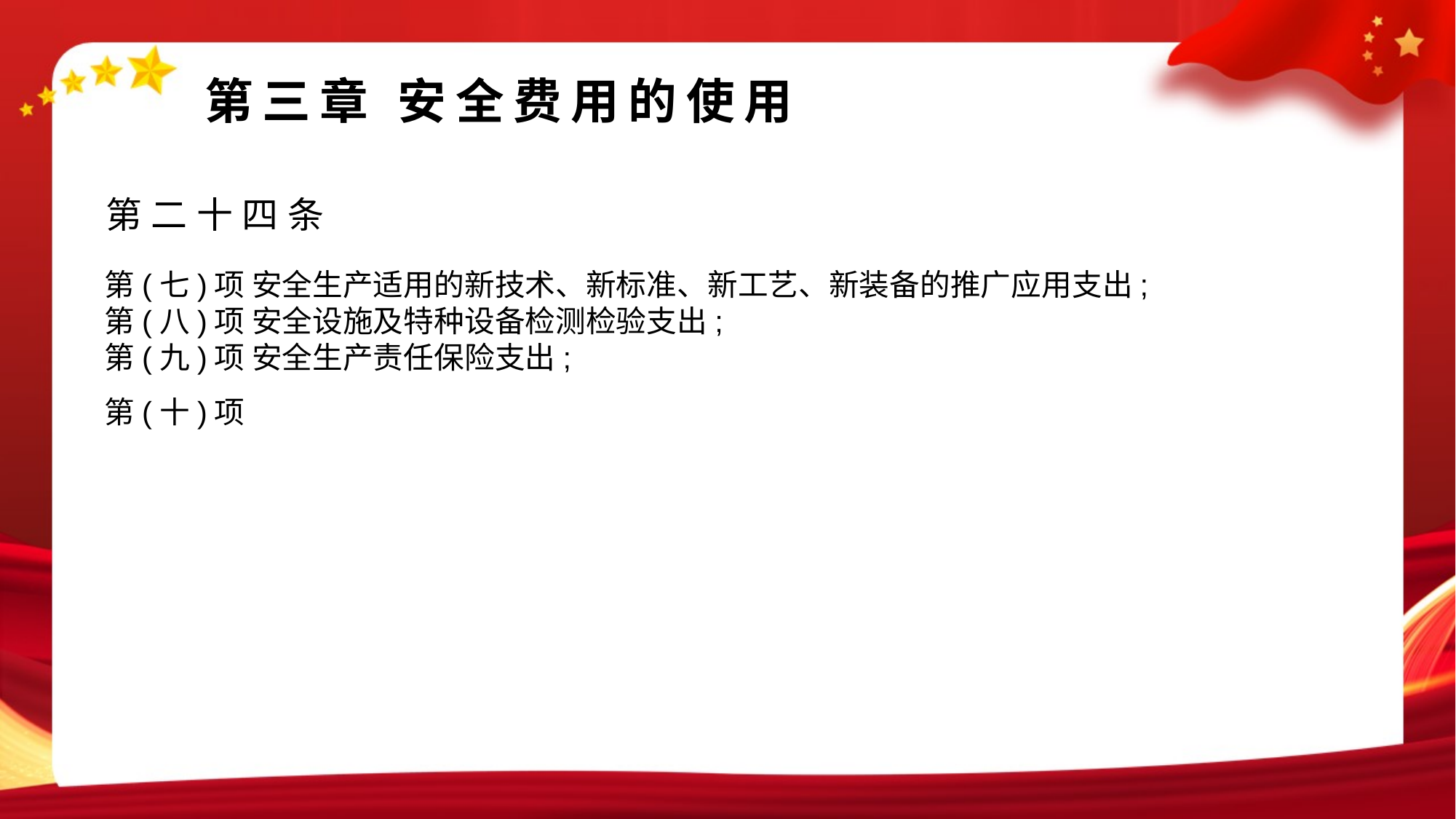

#
第三章 安全费用的使用
第二十四条
第(七)项 安全生产适用的新技术、新标准、新工艺、新装备的推广应用支出;
第(八)项 安全设施及特种设备检测检验支出;
第(九)项 安全生产责任保险支出;
第(十)项